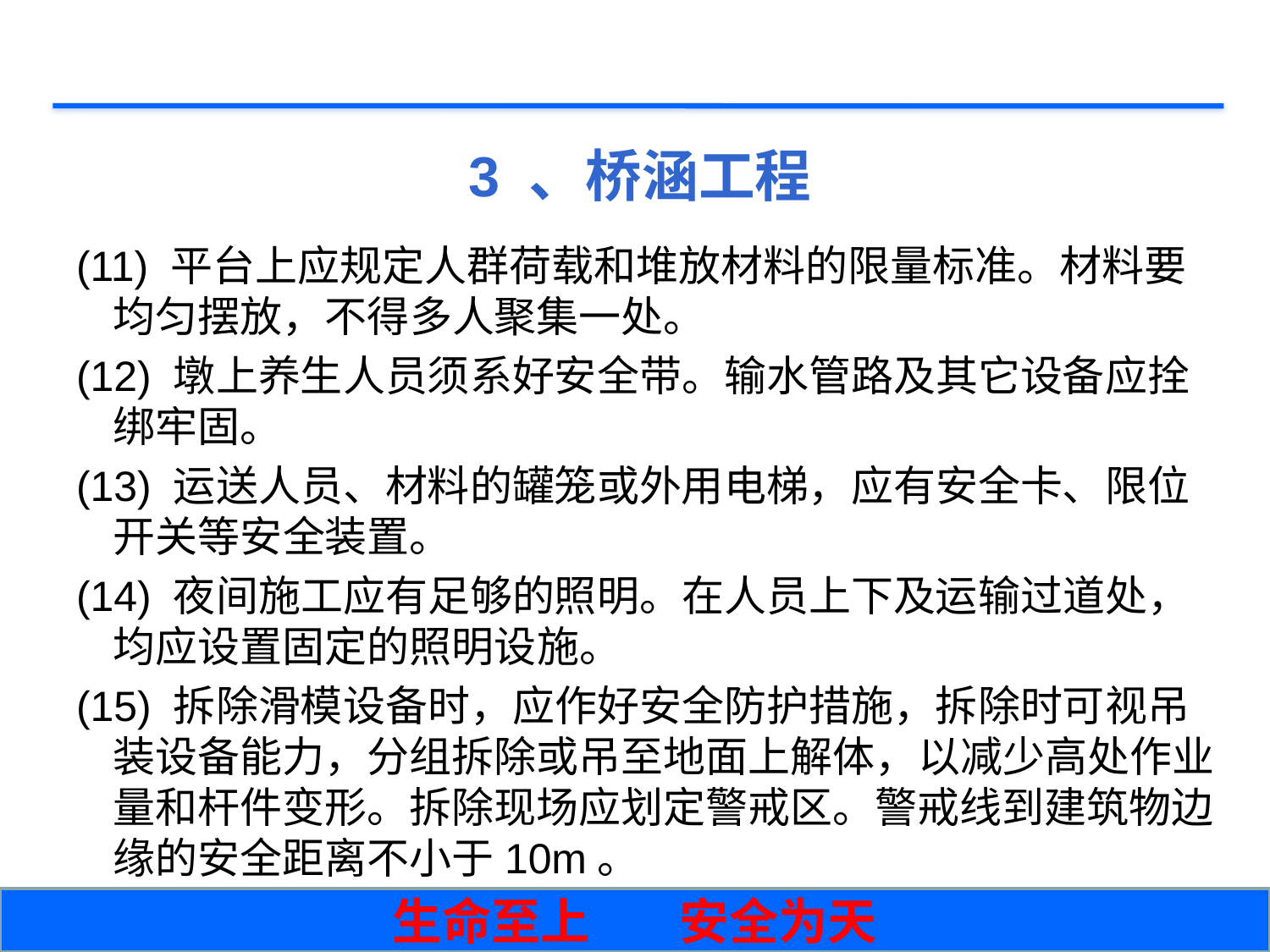

# 3 、桥涵工程
(11) 平台上应规定人群荷载和堆放材料的限量标准。材料要均匀摆放，不得多人聚集一处。
(12) 墩上养生人员须系好安全带。输水管路及其它设备应拴绑牢固。
(13) 运送人员、材料的罐笼或外用电梯，应有安全卡、限位开关等安全装置。
(14) 夜间施工应有足够的照明。在人员上下及运输过道处，均应设置固定的照明设施。
(15) 拆除滑模设备时，应作好安全防护措施，拆除时可视吊装设备能力，分组拆除或吊至地面上解体，以减少高处作业量和杆件变形。拆除现场应划定警戒区。警戒线到建筑物边缘的安全距离不小于10m。